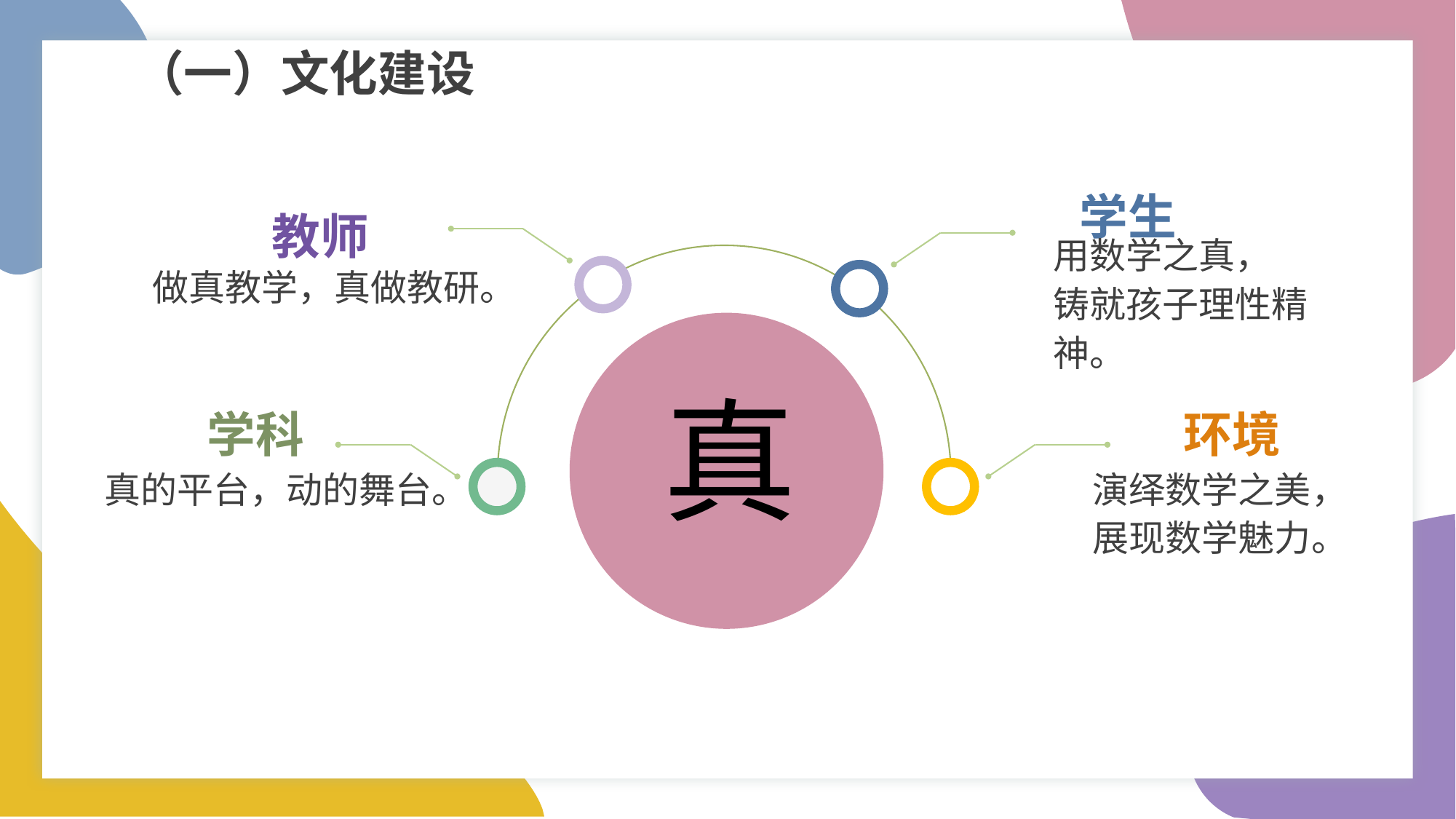

（一）文化建设
学生
用数学之真，

铸就孩子理性精

神。
教师
做真教学，真做教研。

真
学科
真的平台，动的舞台。
环境
演绎数学之美，

展现数学魅力。